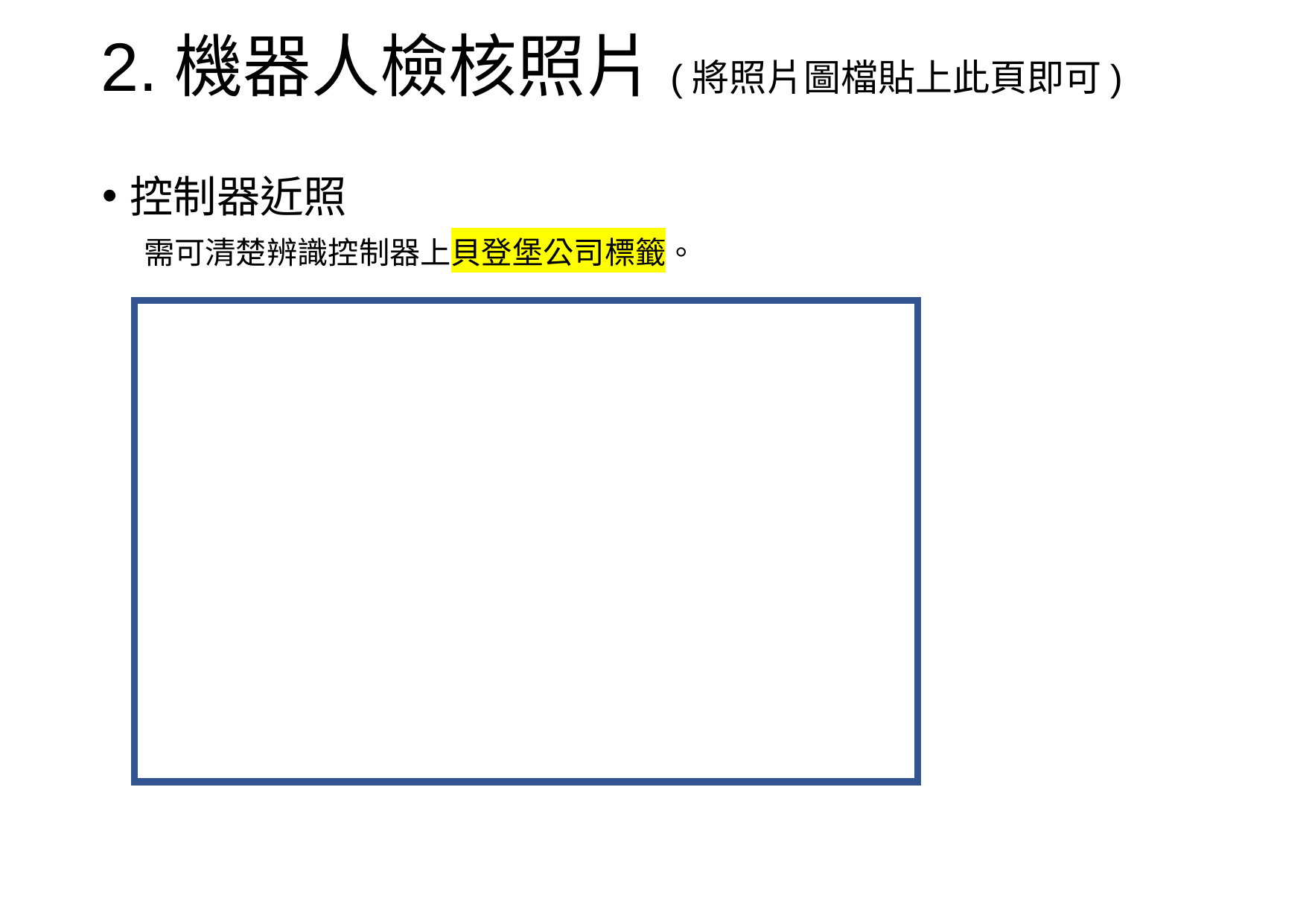

# 2.機器人檢核照片(將照片圖檔貼上此頁即可)
控制器近照
     需可清楚辨識控制器上貝登堡公司標籤。